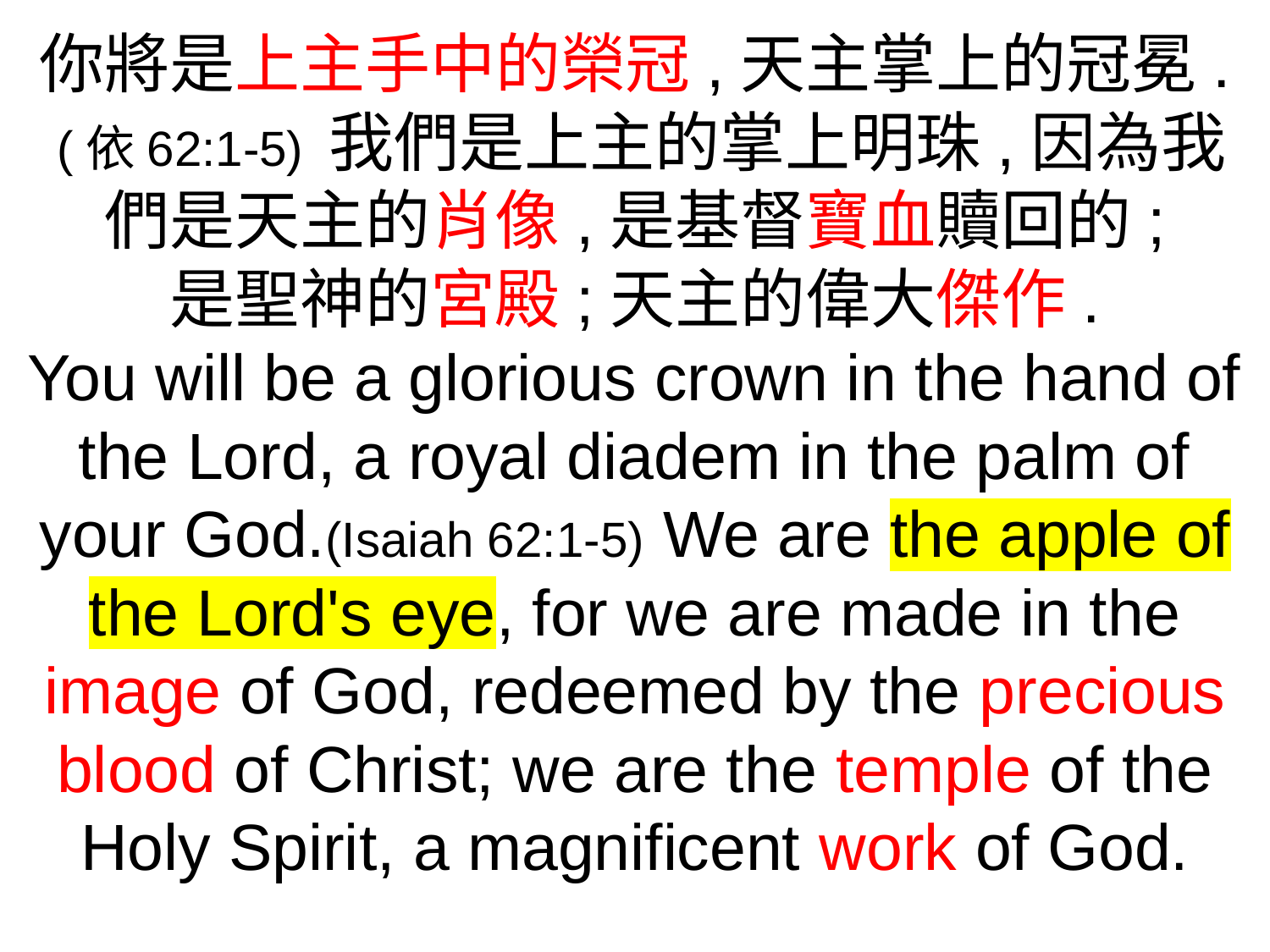

你將是上主手中的榮冠,天主掌上的冠冕.
 (依62:1-5) 我們是上主的掌上明珠,因為我們是天主的肖像,是基督寶血贖回的;
是聖神的宮殿;天主的偉大傑作.
You will be a glorious crown in the hand of the Lord, a royal diadem in the palm of your God.(Isaiah 62:1-5) We are the apple of the Lord's eye, for we are made in the image of God, redeemed by the precious blood of Christ; we are the temple of the Holy Spirit, a magnificent work of God.